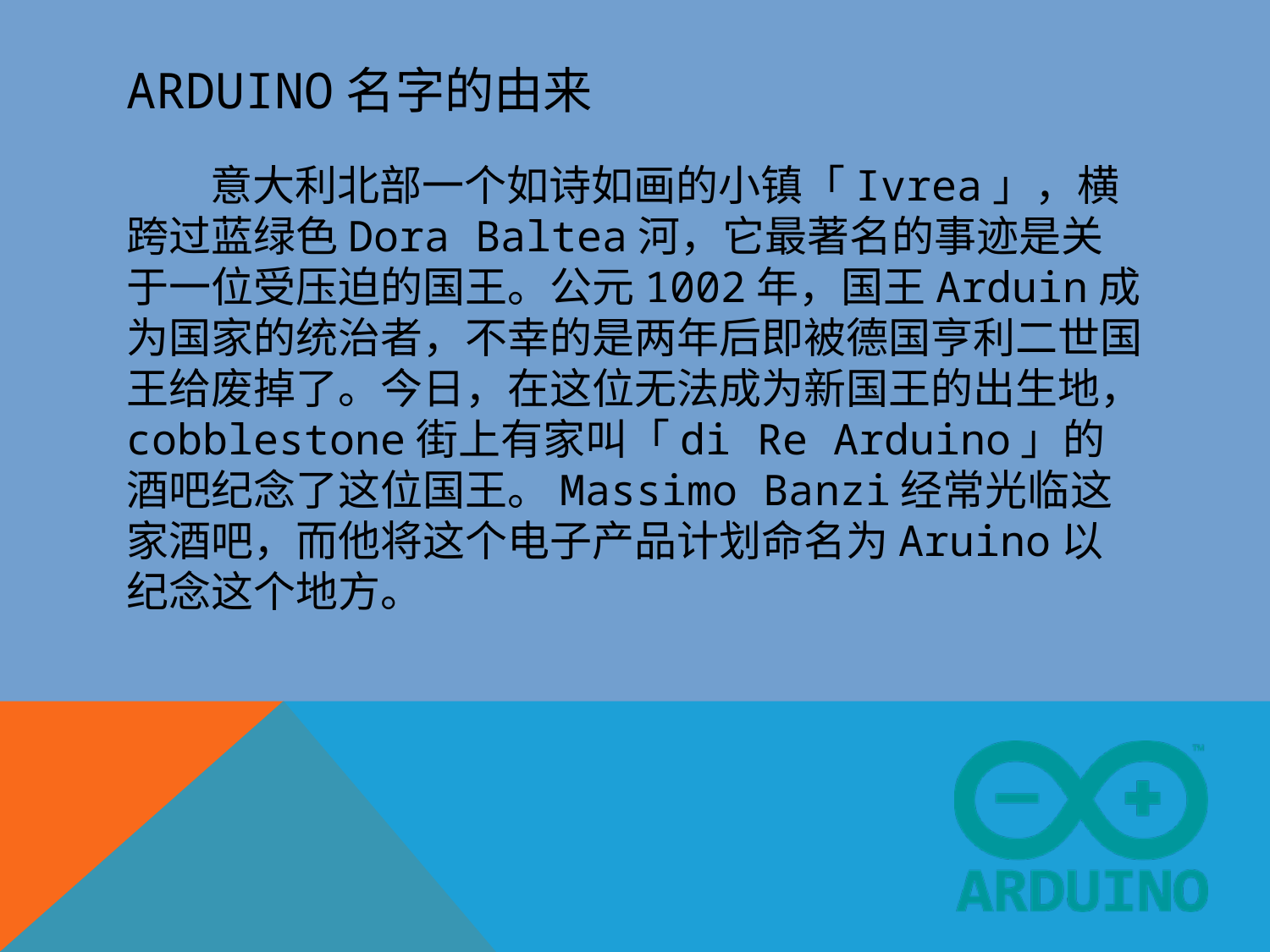

# Arduino名字的由来
 意大利北部一个如诗如画的小镇「Ivrea」，横跨过蓝绿色Dora Baltea河，它最著名的事迹是关于一位受压迫的国王。公元1002年，国王Arduin成为国家的统治者，不幸的是两年后即被德国亨利二世国王给废掉了。今日，在这位无法成为新国王的出生地，cobblestone街上有家叫「di Re Arduino」的酒吧纪念了这位国王。Massimo Banzi经常光临这家酒吧，而他将这个电子产品计划命名为Aruino以纪念这个地方。